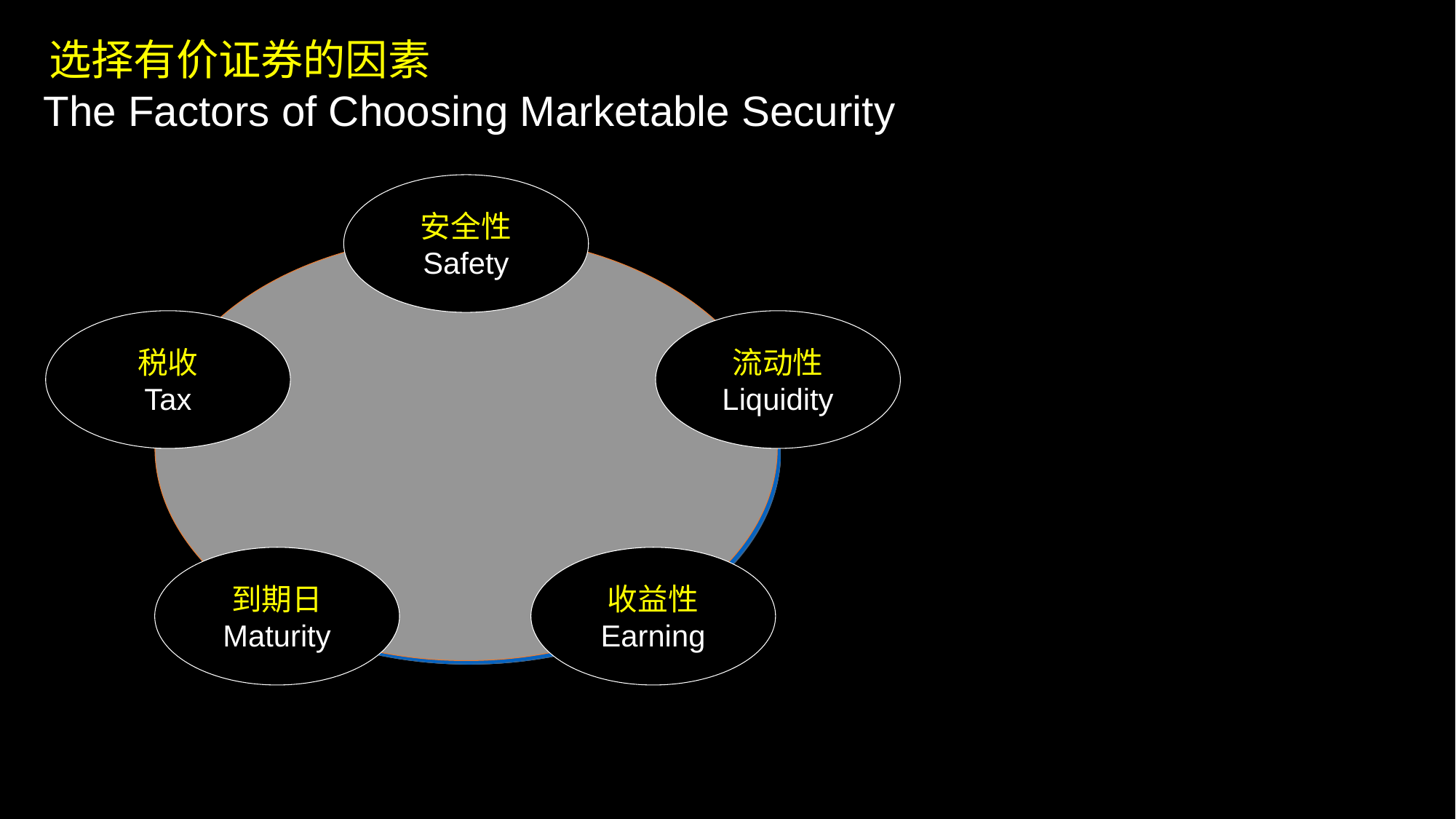

选择有价证券的因素
  The Factors of Choosing Marketable Security

安全性
Safety

税收
Tax
流动性
Liquidity

到期日
Maturity
收益性
Earning